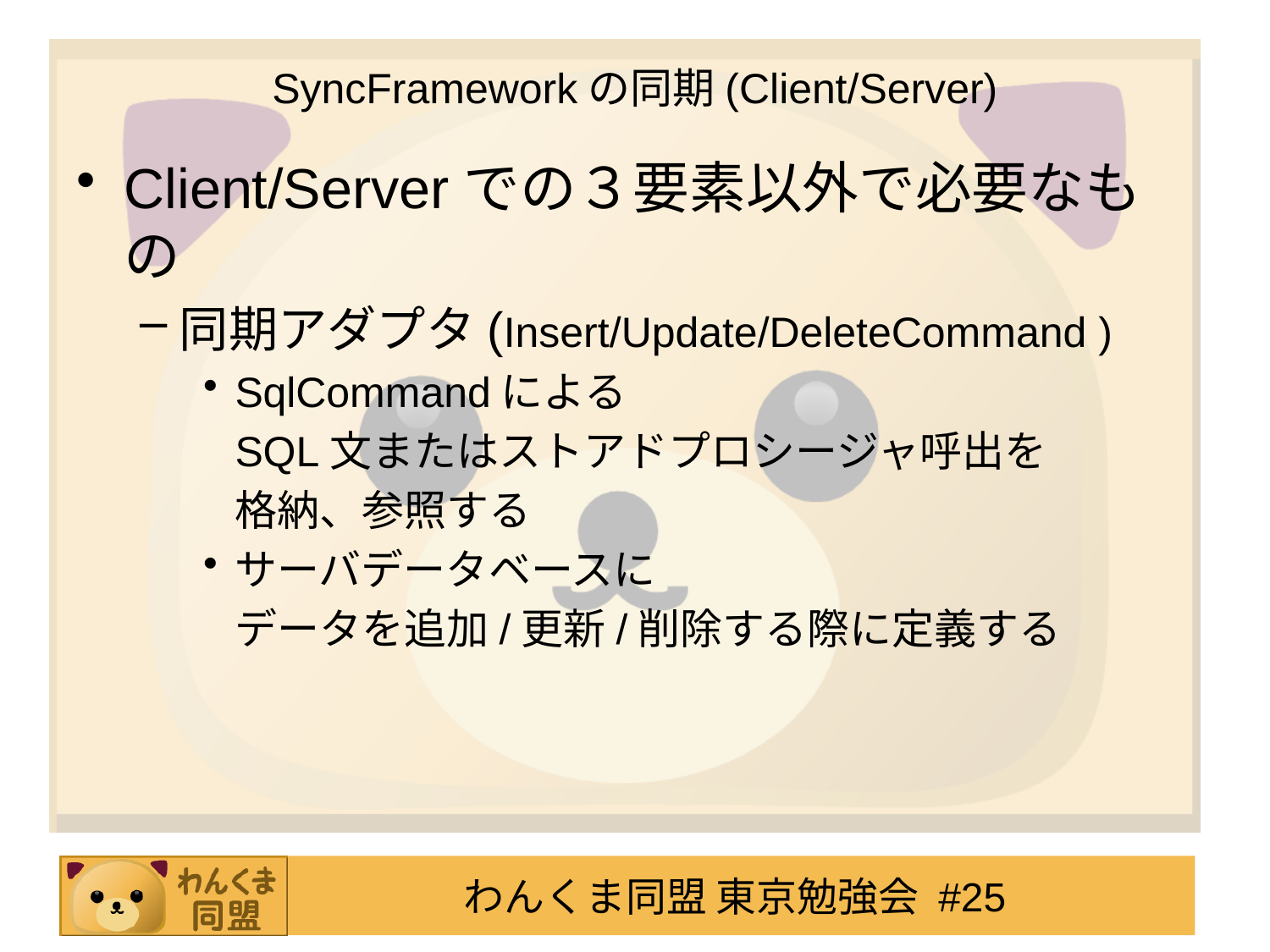

# SyncFrameworkの同期(Client/Server)
Client/Serverでの３要素以外で必要なもの
同期アダプタ(Insert/Update/DeleteCommand )
SqlCommandによる
	SQL文またはストアドプロシージャ呼出を
	格納、参照する
サーバデータベースに
	データを追加/更新/削除する際に定義する